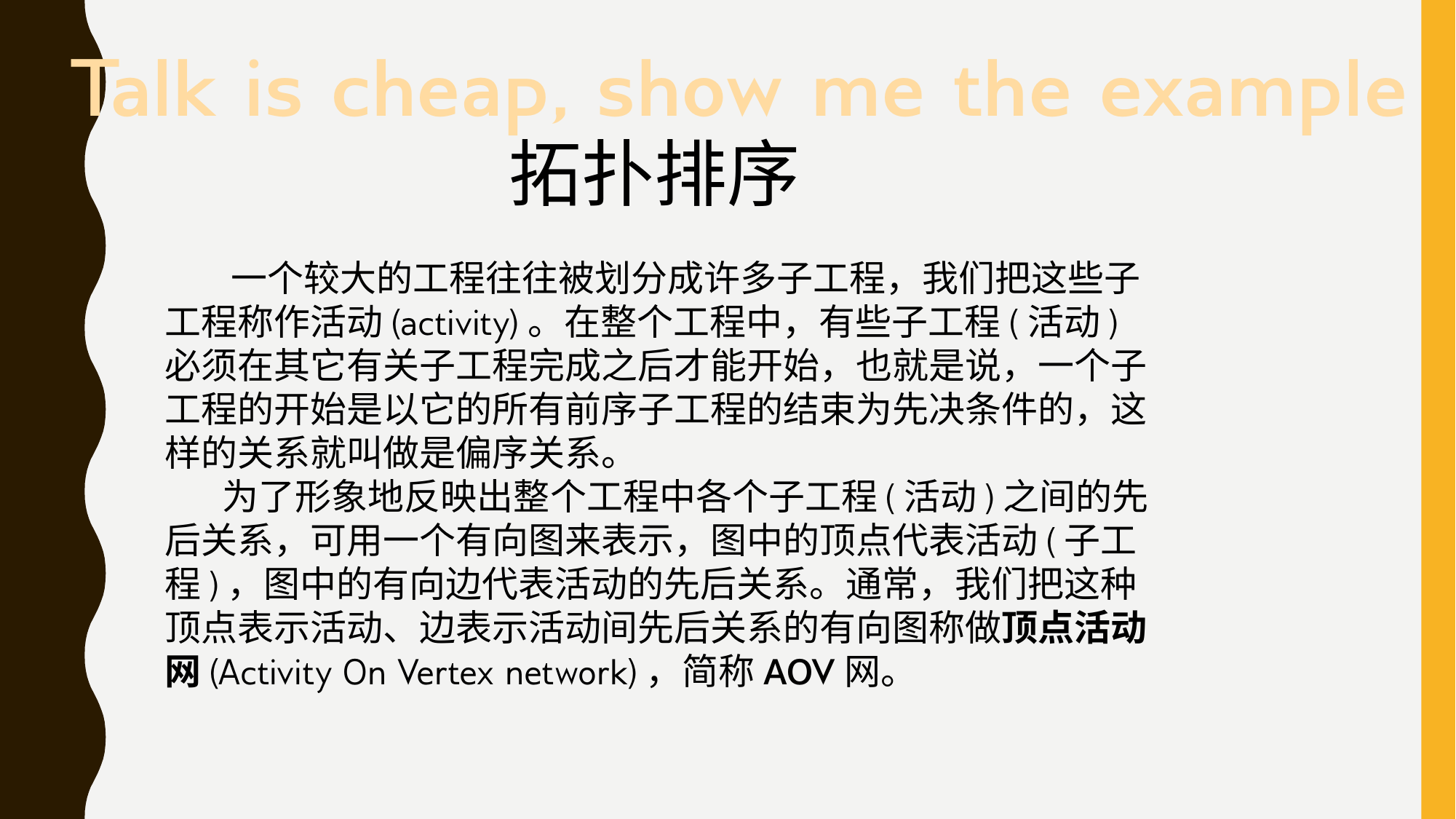

Talk is cheap, show me the example
拓扑排序
       一个较大的工程往往被划分成许多子工程，我们把这些子工程称作活动(activity)。在整个工程中，有些子工程(活动)必须在其它有关子工程完成之后才能开始，也就是说，一个子工程的开始是以它的所有前序子工程的结束为先决条件的，这样的关系就叫做是偏序关系。
      为了形象地反映出整个工程中各个子工程(活动)之间的先后关系，可用一个有向图来表示，图中的顶点代表活动(子工程)，图中的有向边代表活动的先后关系。通常，我们把这种顶点表示活动、边表示活动间先后关系的有向图称做顶点活动网(Activity On Vertex network)，简称AOV网。